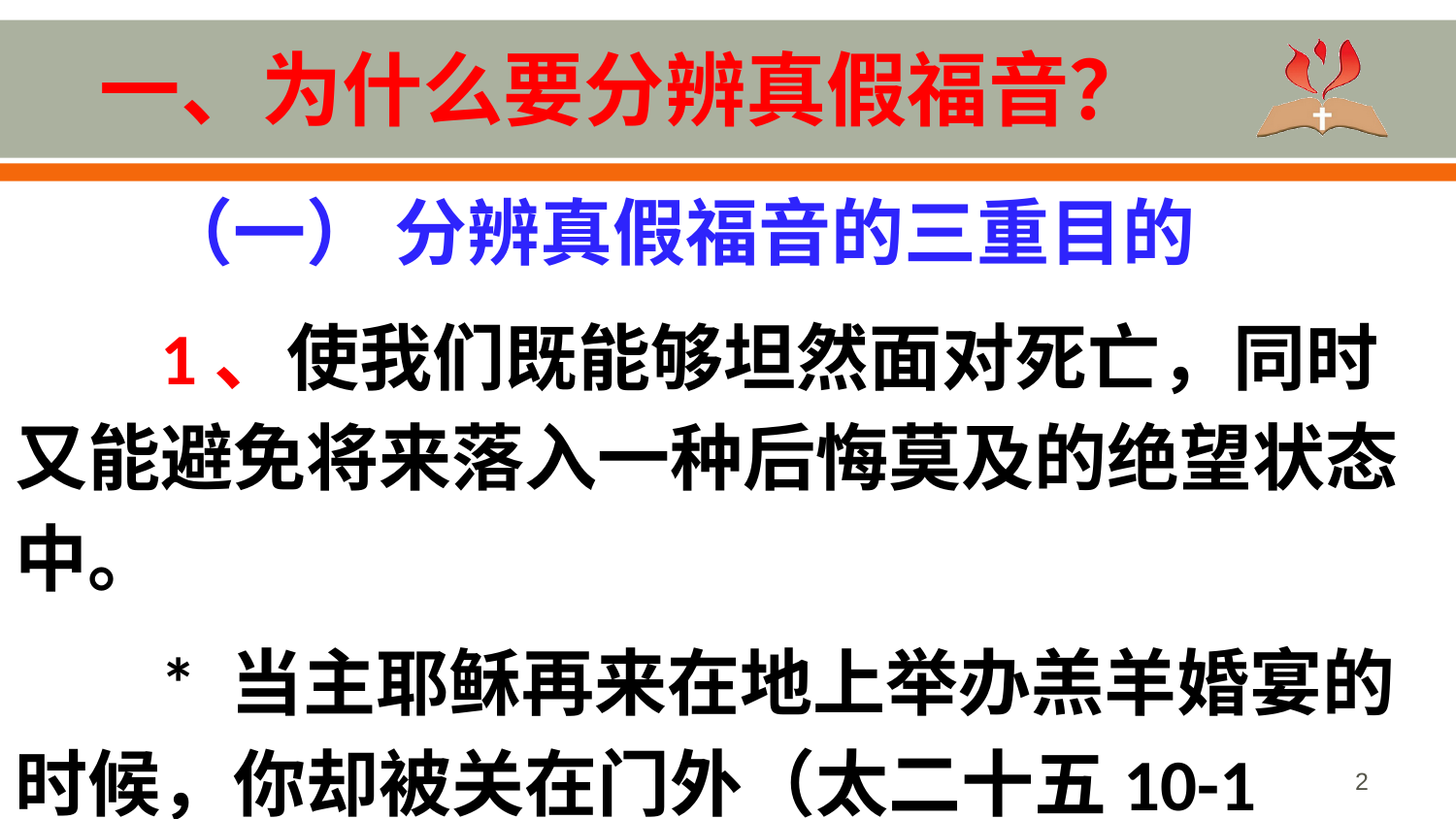

# 一、为什么要分辨真假福音？
	（一） 分辨真假福音的三重目的
	1、使我们既能够坦然面对死亡，同时又能避免将来落入一种后悔莫及的绝望状态中。
* 当主耶稣再来在地上举办羔羊婚宴的时候，你却被关在门外（太二十五10-12）。

2